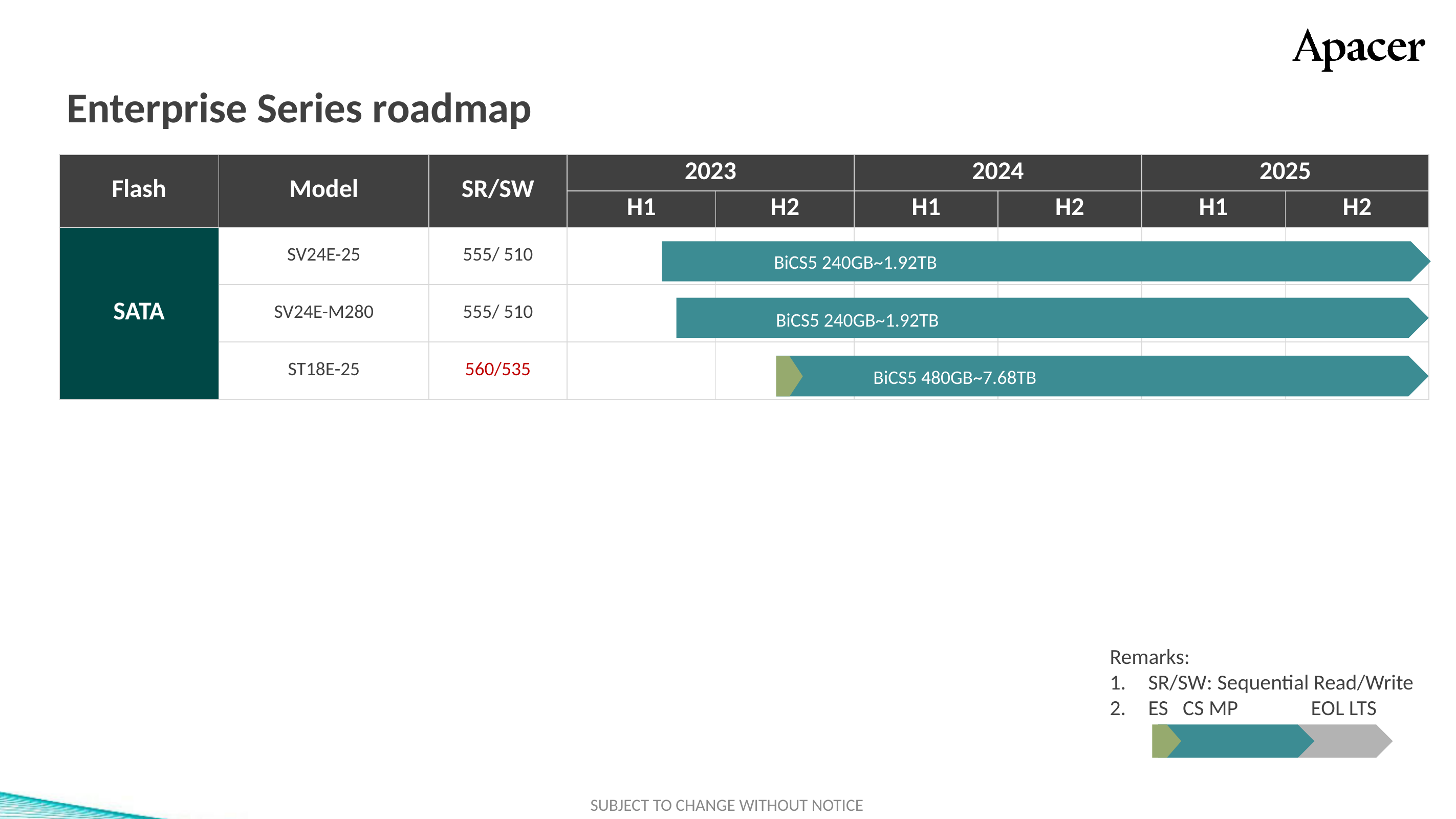

# Enterprise Series roadmap
| Flash | Model | SR/SW | 2023 |  | 2024 |  | 2025 |  |
| --- | --- | --- | --- | --- | --- | --- | --- | --- |
|  |  |  | H1 | H2 | H1 | H2 | H1 | H2 |
| SATA | SV24E-25 | 555/ 510 |  |  |  |  |  |  |
|  | SV24E-M280 | 555/ 510 |  |  |  |  |  |  |
|  | ST18E-25 | 560/535 |  |  |  |  |  |  |
標準色
附屬
配色
3D TLC
2D MLC
SLC-lite
SLC
類工

SLC-liteX

                        BiCS5 240GB~1.92TB

 BiCS5 240GB~1.92TB

 BiCS5 480GB~7.68TB
Remarks:
SR/SW: Sequential Read/Write
ES   CS MP               EOL LTS